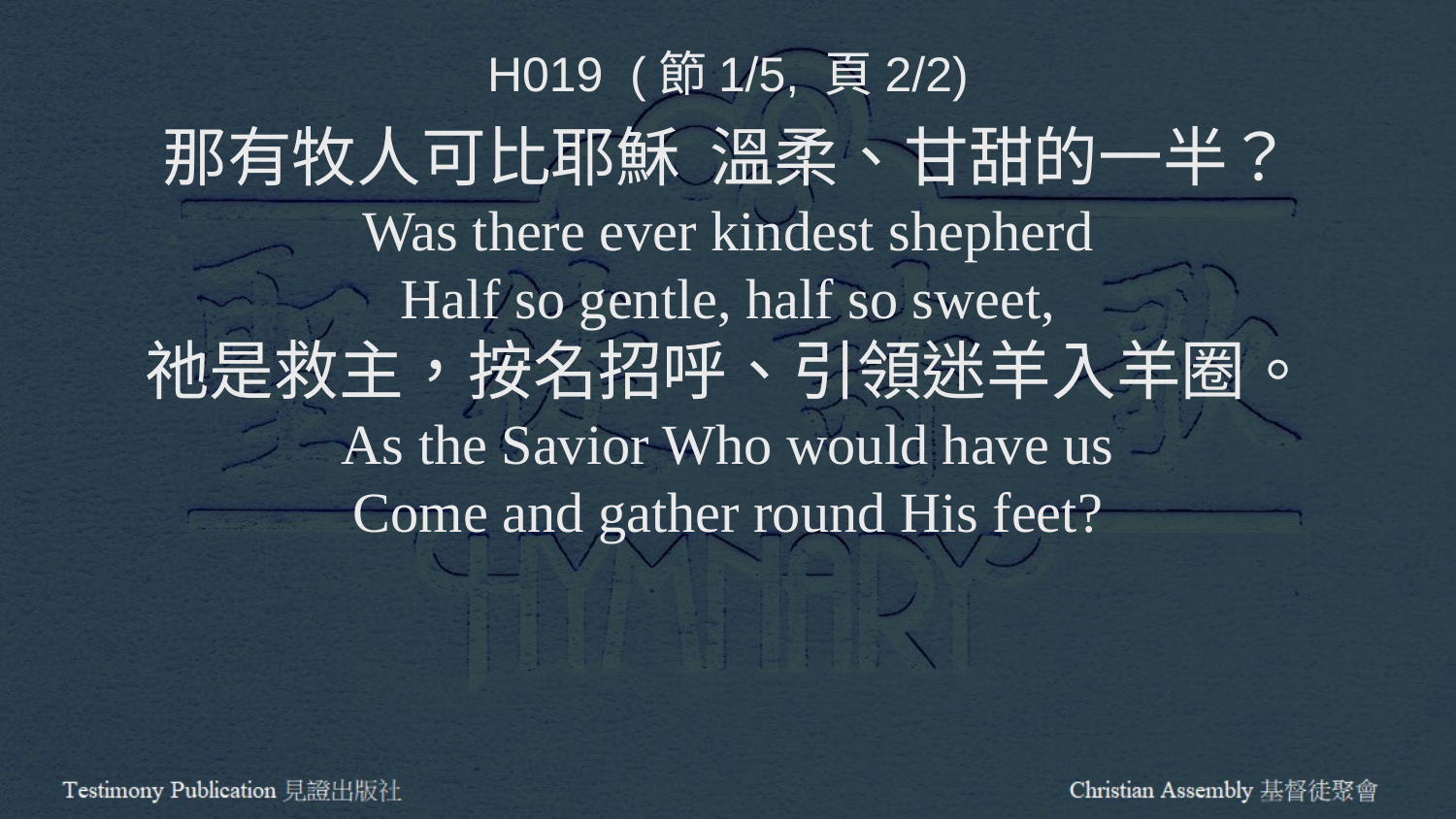

H019  (節1/5, 頁2/2)
那有牧人可比耶穌  溫柔、甘甜的一半？
Was there ever kindest shepherd
Half so gentle, half so sweet,
祂是救主，按名招呼、引領迷羊入羊圈。
As the Savior Who would have us
Come and gather round His feet?